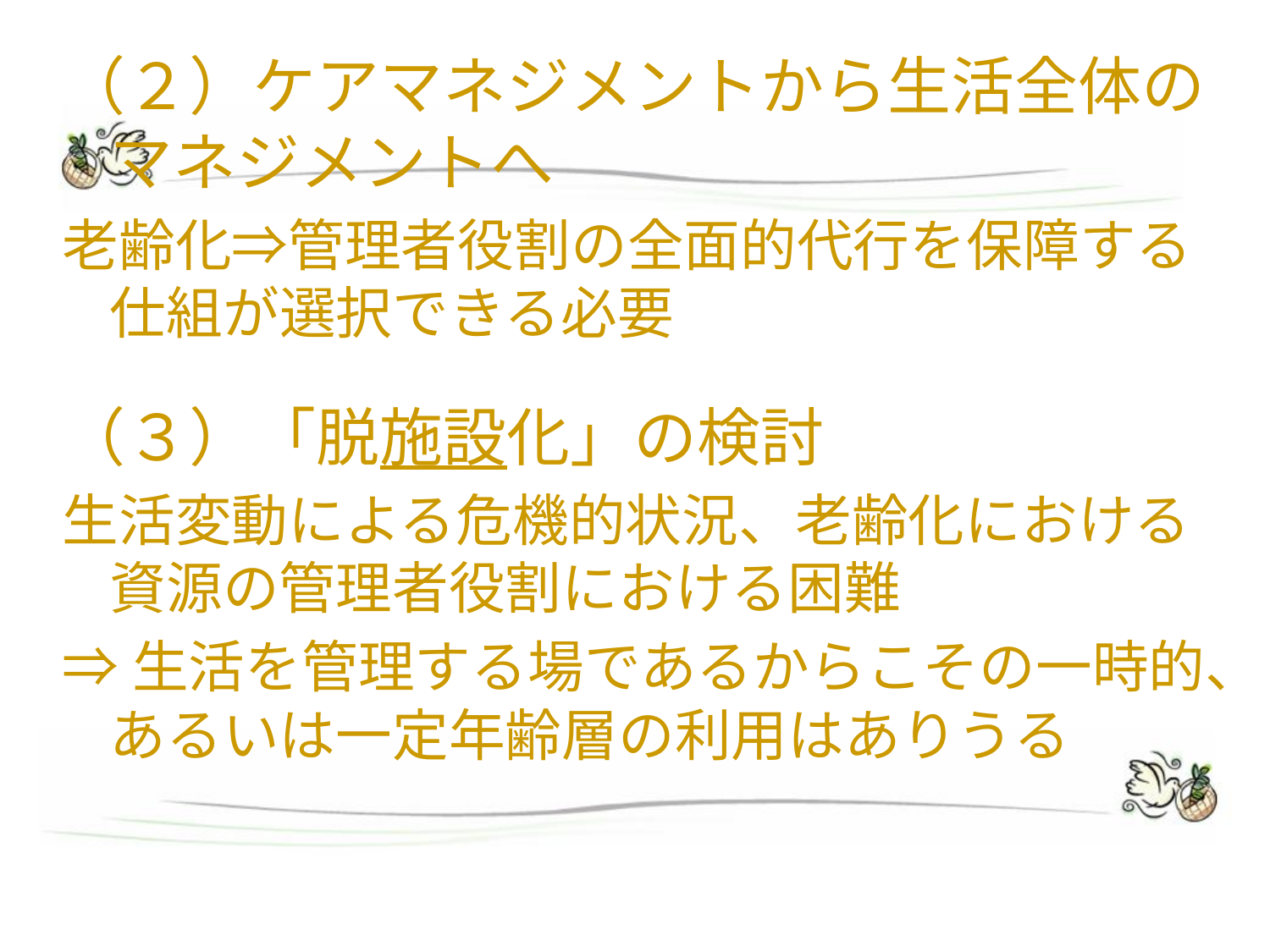

（２）ケアマネジメントから生活全体のマネジメントへ
老齢化⇒管理者役割の全面的代行を保障する仕組が選択できる必要

（３）「脱施設化」の検討
生活変動による危機的状況、老齢化における資源の管理者役割における困難
⇒生活を管理する場であるからこその一時的、あるいは一定年齢層の利用はありうる